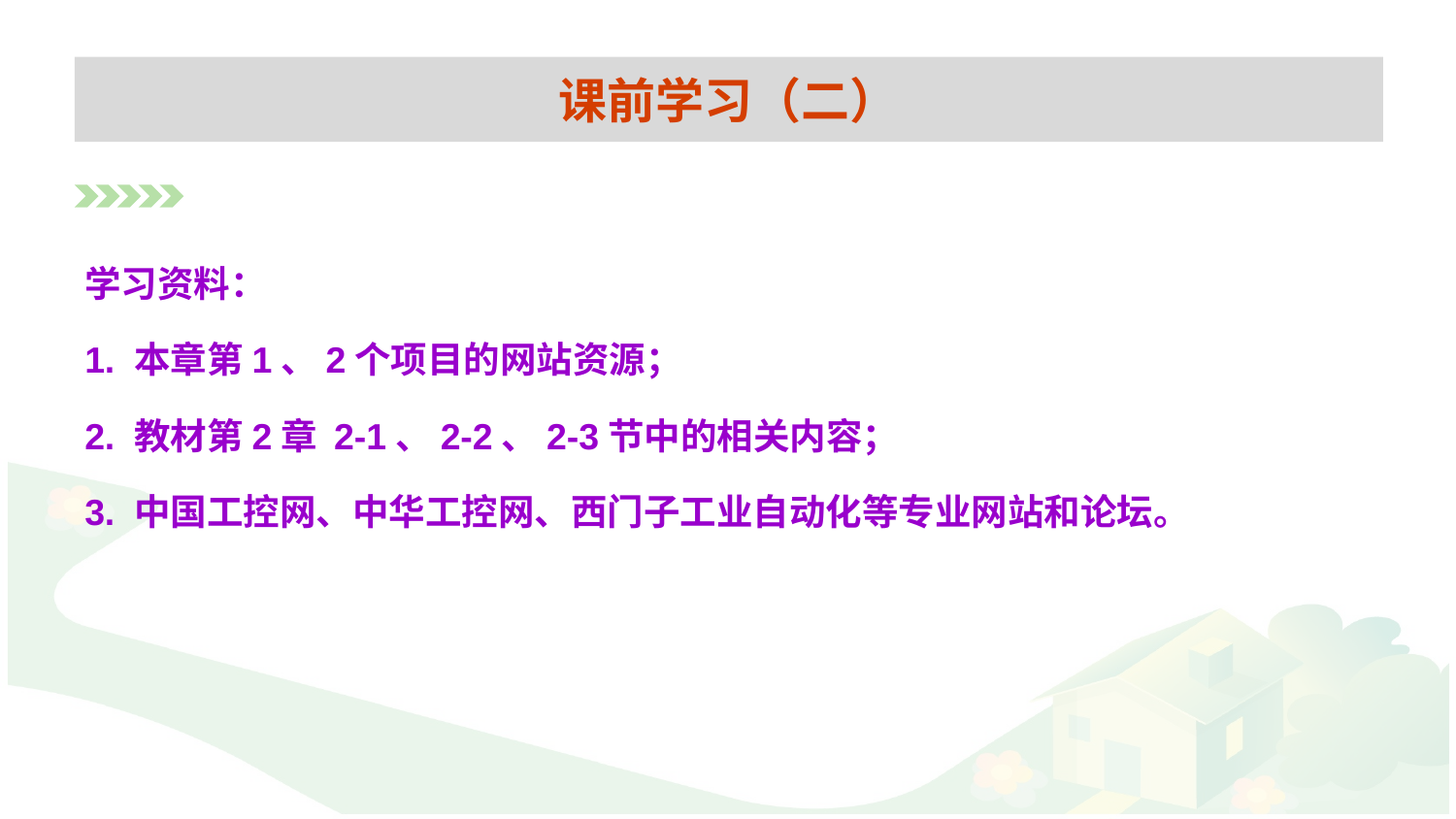

# 课前学习（二）
学习资料：
1. 本章第1、2个项目的网站资源；
2. 教材第2章 2-1、2-2、2-3节中的相关内容；
3. 中国工控网、中华工控网、西门子工业自动化等专业网站和论坛。